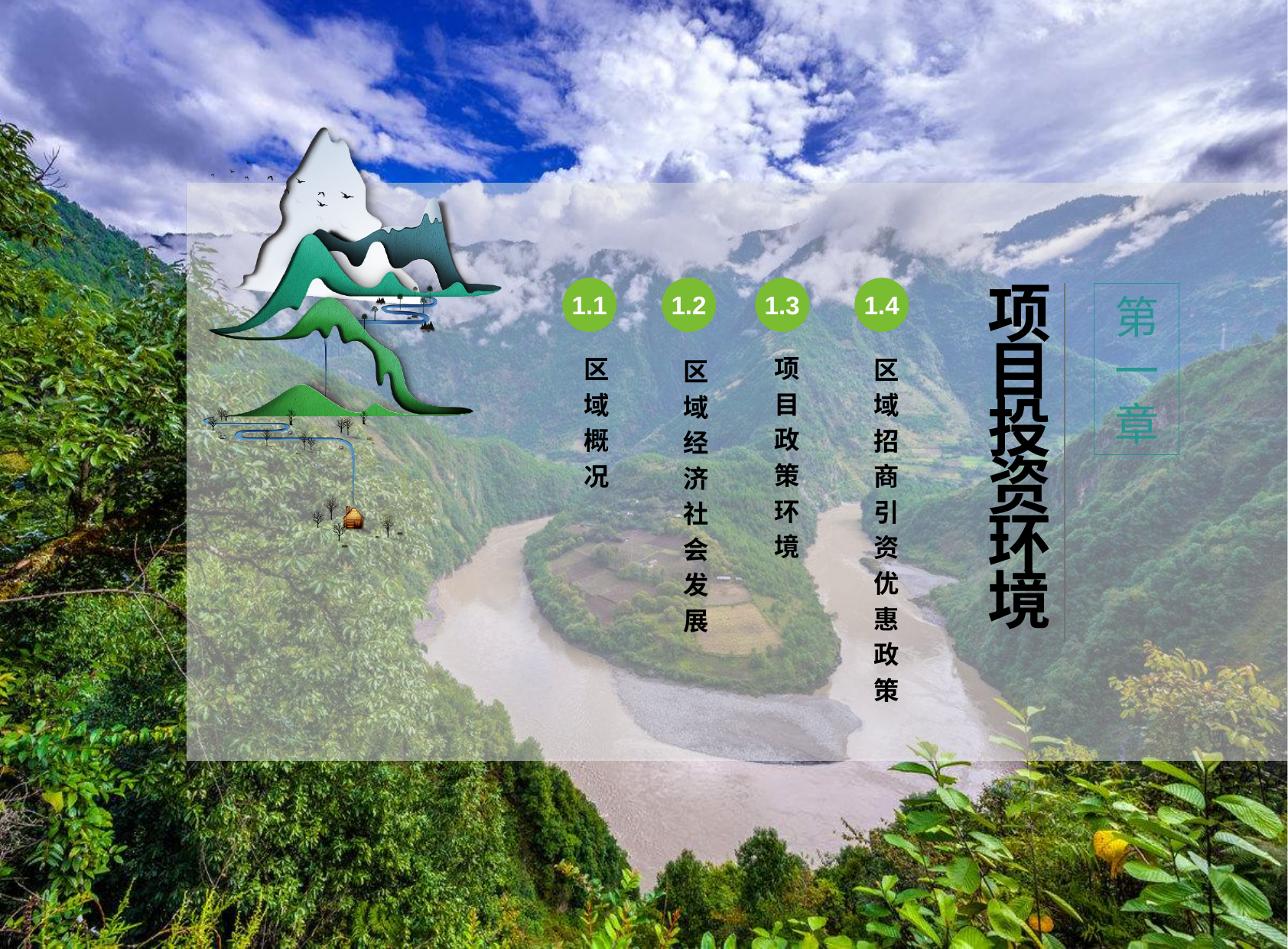

1.1
1.2
1.3
1.4

 区
 域
 概
 况

 项
 目
 政
 策
 环
 境

 区
 域
 经
 济
 社
 会
 发
 展

 区
 域
 招
 商
 引
 资
 优
 惠
 政
 策